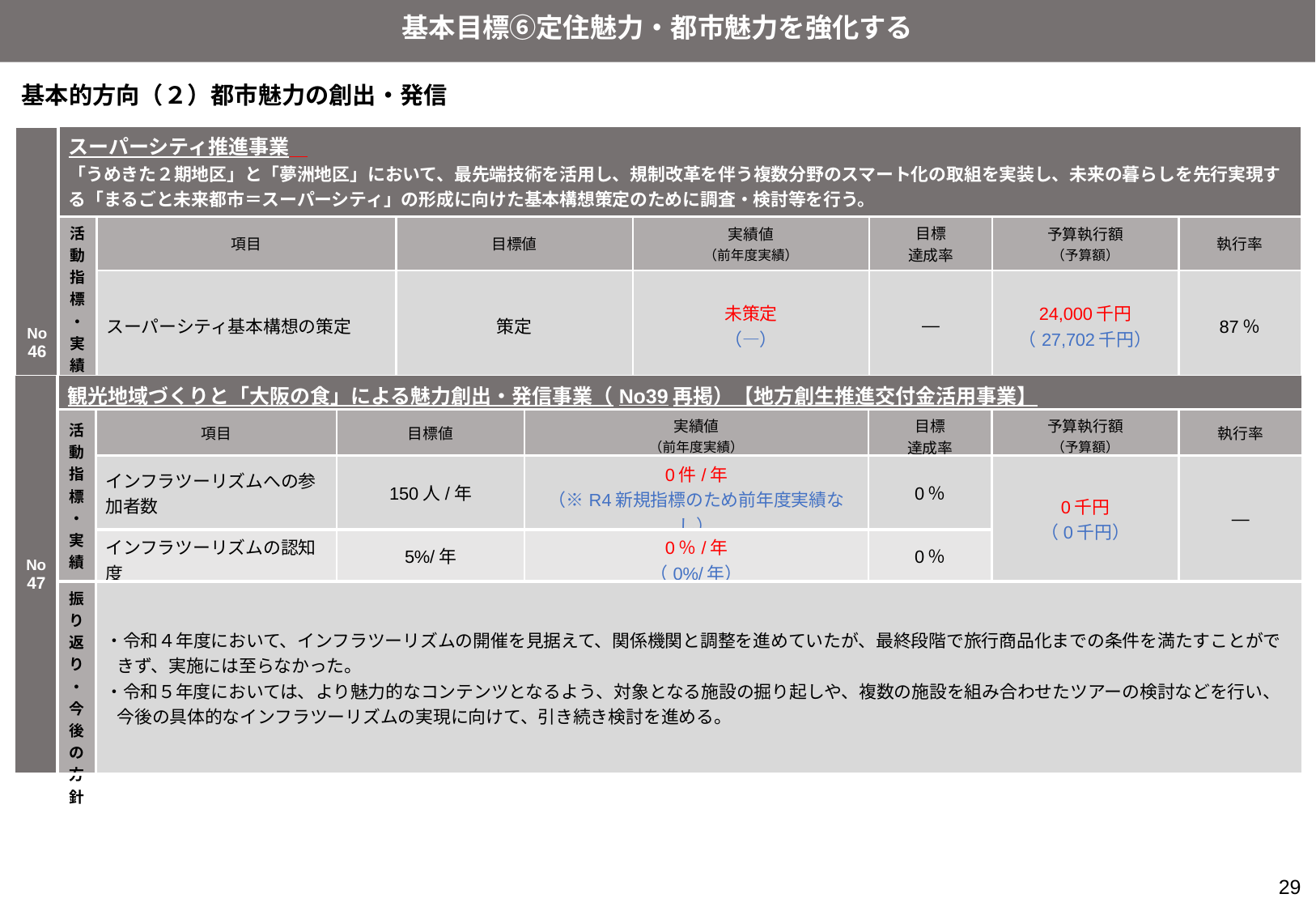

基本目標⑥定住魅力・都市魅力を強化する
基本的方向（２）都市魅力の創出・発信
| No 46 | スーパーシティ推進事業　 「うめきた２期地区」と「夢洲地区」において、最先端技術を活用し、規制改革を伴う複数分野のスマート化の取組を実装し、未来の暮らしを先行実現する「まるごと未来都市＝スーパーシティ」の形成に向けた基本構想策定のために調査・検討等を行う。 |  |  |  |  |  |  |
| --- | --- | --- | --- | --- | --- | --- | --- |
|  | 活動指標・実績 | 項目 | 目標値 | 実績値 （前年度実績） | 目標 達成率 | 予算執行額 （予算額） | 執行率 |
|  |  | スーパーシティ基本構想の策定 | 策定 | 未策定 （―） | ― | 24,000千円 （27,702千円） | 87％ |
|  | 振り返り・ 今後の方針 | ・令和４年度は基本構想を策定する国の区域会議が年度内に開催されなかったため、基本構想の策定には至らなかったが、基本構想の案となる全体計画をR４年12月に策定した。 ・令和５年度は区域会議による基本構想策定のため、調査・検討等を行う。 |  |  |  |  |  |
| No47 | 観光地域づくりと「大阪の食」による魅力創出・発信事業（No39再掲）【地方創生推進交付金活用事業】 |  |  |  |  |  |  |
| --- | --- | --- | --- | --- | --- | --- | --- |
|  | 活動指標・実績 | 項目 | 目標値 | 実績値 （前年度実績） | 目標 達成率 | 予算執行額 （予算額） | 執行率 |
|  |  | インフラツーリズムへの参加者数 | 150人/年 | 0件/年 （※R4新規指標のため前年度実績なし） | 0％ | 0千円 （0千円） | ― |
|  |  | インフラツーリズムの認知度 | 5%/年 | 0％/年 （0%/年） | 0％ |  |  |
|  | 振り返り・今後の方針 | ・令和４年度において、インフラツーリズムの開催を見据えて、関係機関と調整を進めていたが、最終段階で旅行商品化までの条件を満たすことができず、実施には至らなかった。 ・令和５年度においては、より魅力的なコンテンツとなるよう、対象となる施設の掘り起しや、複数の施設を組み合わせたツアーの検討などを行い、今後の具体的なインフラツーリズムの実現に向けて、引き続き検討を進める。 |  |  |  |  |  |
29